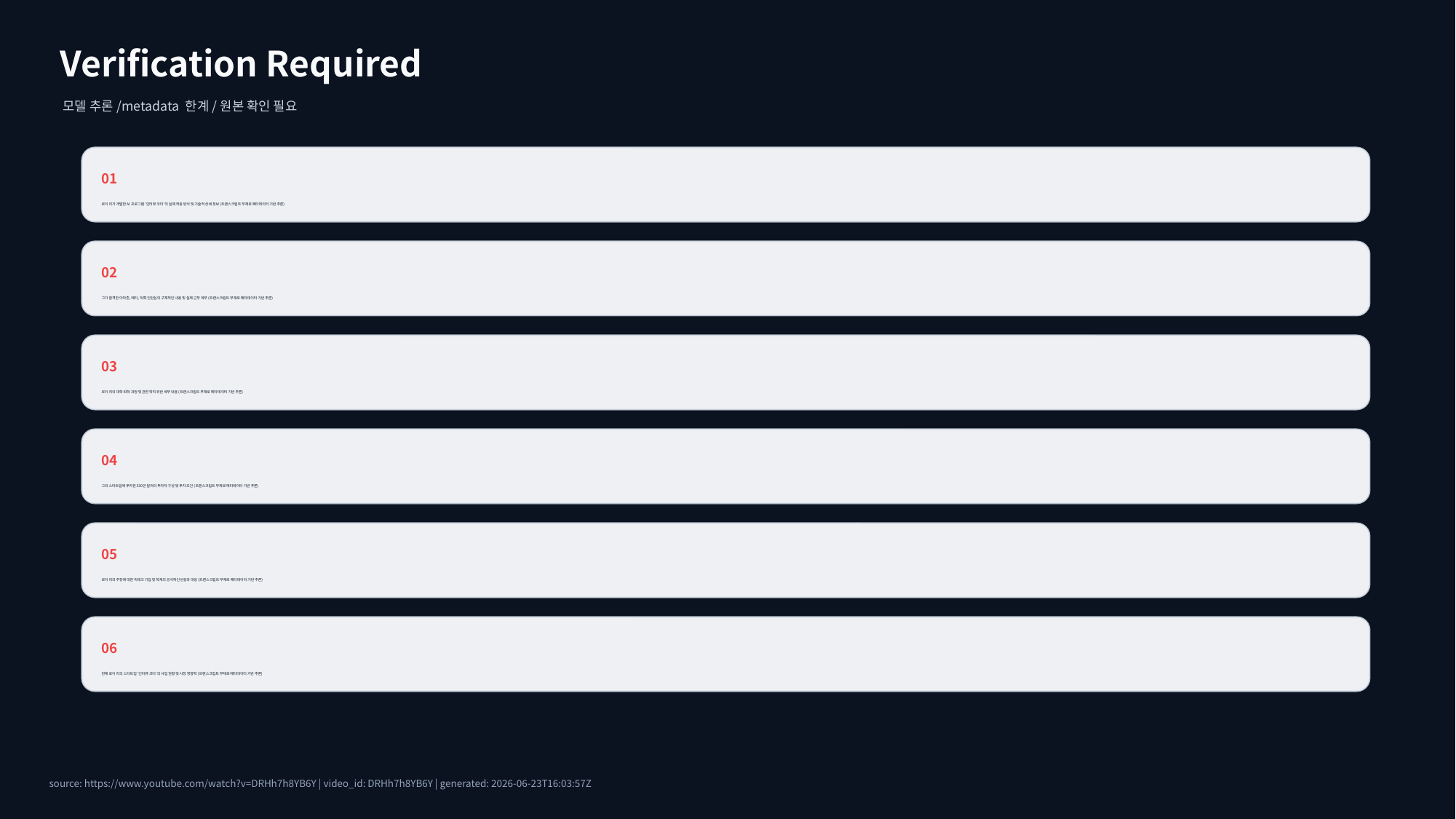

Verification Required
모델 추론/metadata 한계/원본 확인 필요

01
로이 리가 개발한 AI 프로그램 '인터뷰 코더'의 실제 작동 방식 및 기술적 상세 정보 (트랜스크립트 부재로 메타데이터 기반 추론)

02
그가 합격한 아마존, 메타, 틱톡 인턴십의 구체적인 내용 및 실제 근무 여부 (트랜스크립트 부재로 메타데이터 기반 추론)

03
로이 리의 대학 퇴학 과정 및 관련 학칙 위반 세부 내용 (트랜스크립트 부재로 메타데이터 기반 추론)

04
그의 스타트업에 투자한 530만 달러의 투자자 구성 및 투자 조건 (트랜스크립트 부재로 메타데이터 기반 추론)

05
로이 리의 주장에 대한 빅테크 기업 및 학계의 공식적인 반응과 대응 (트랜스크립트 부재로 메타데이터 기반 추론)

06
현재 로이 리의 스타트업 '인터뷰 코더'의 사업 현황 및 시장 영향력 (트랜스크립트 부재로 메타데이터 기반 추론)
source: https://www.youtube.com/watch?v=DRHh7h8YB6Y | video_id: DRHh7h8YB6Y | generated: 2026-06-23T16:03:57Z